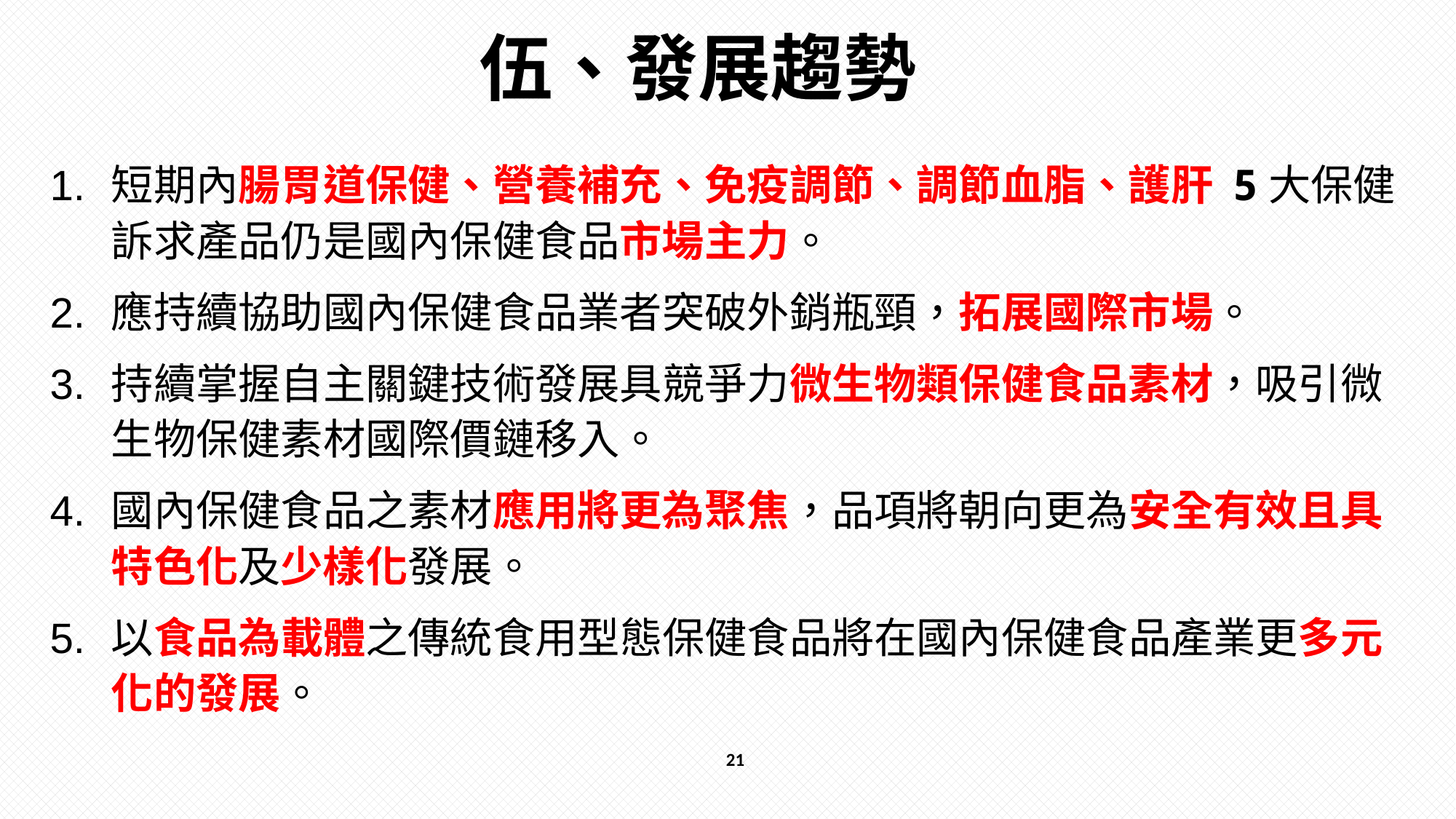

# 伍、發展趨勢
短期內腸胃道保健、營養補充、免疫調節、調節血脂、護肝 5大保健訴求產品仍是國內保健食品市場主力。
應持續協助國內保健食品業者突破外銷瓶頸，拓展國際市場。
持續掌握自主關鍵技術發展具競爭力微生物類保健食品素材，吸引微生物保健素材國際價鏈移入。
國內保健食品之素材應用將更為聚焦，品項將朝向更為安全有效且具特色化及少樣化發展。
以食品為載體之傳統食用型態保健食品將在國內保健食品產業更多元化的發展。
21